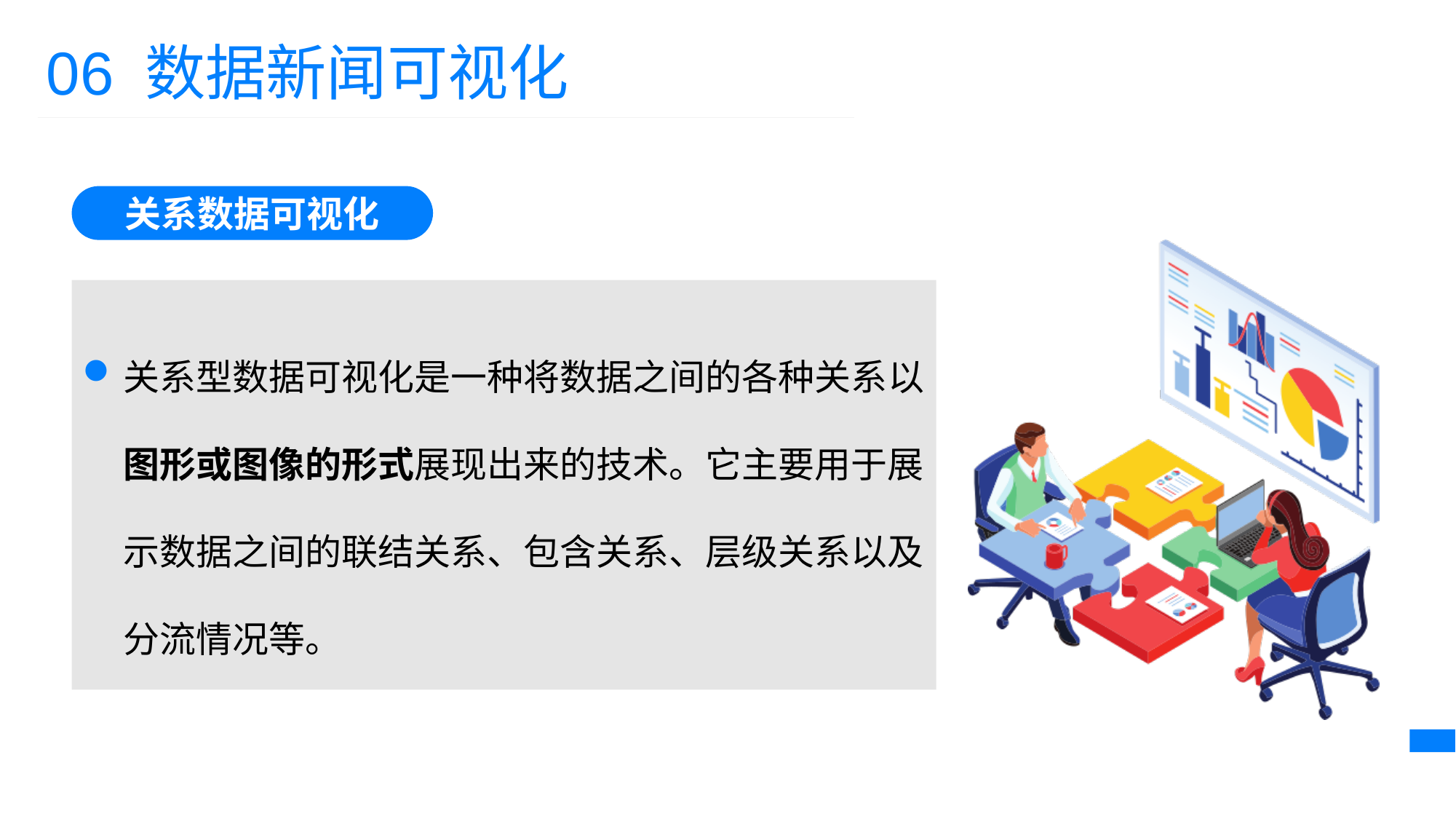

06 数据新闻可视化
关系数据可视化

关系型数据可视化是一种将数据之间的各种关系以图形或图像的形式展现出来的技术。它主要用于展示数据之间的联结关系、包含关系、层级关系以及分流情况等。